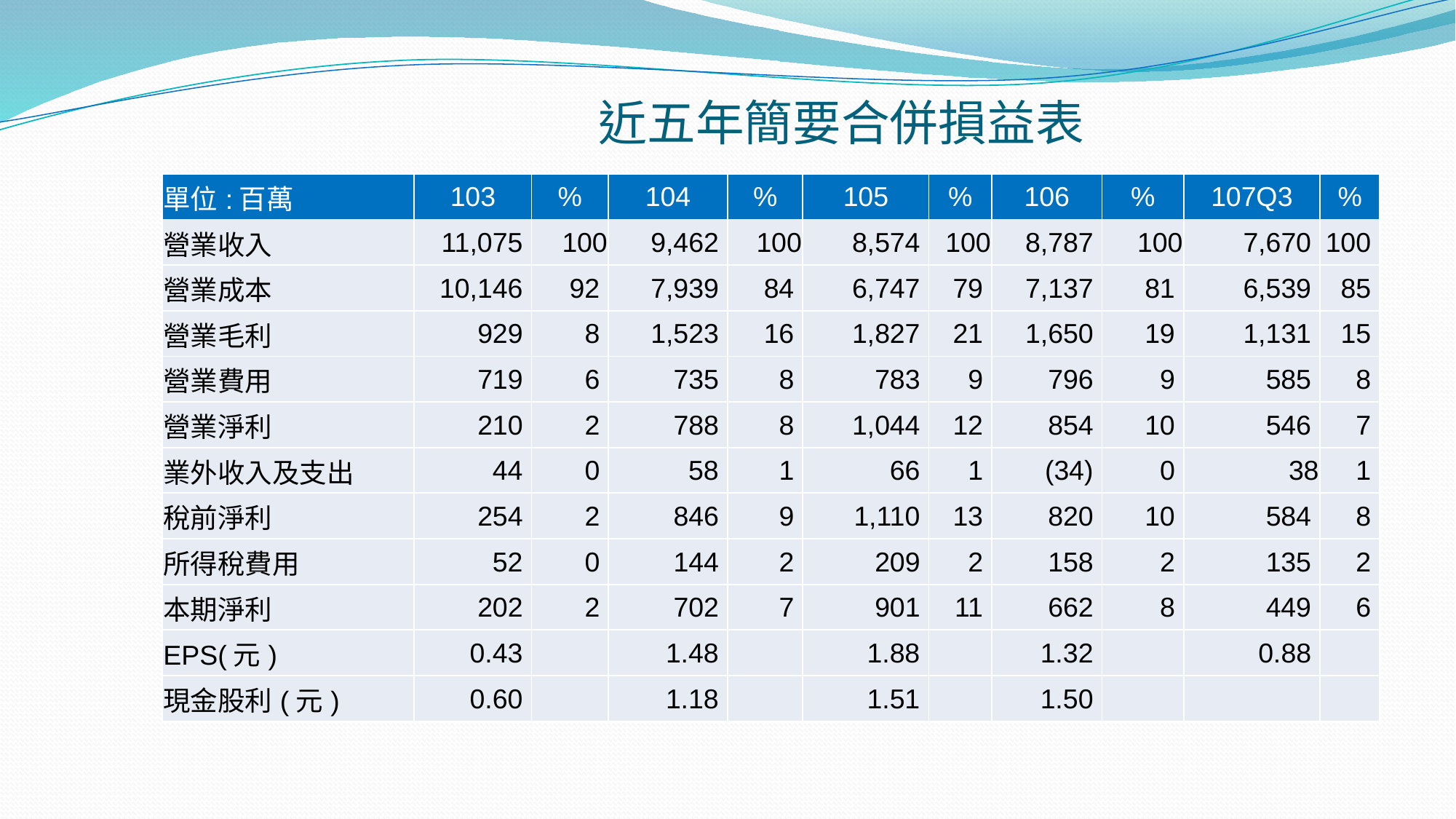

# 近五年簡要合併損益表
| 單位:百萬 | 103 | % | 104 | % | 105 | % | 106 | % | 107Q3 | % |
| --- | --- | --- | --- | --- | --- | --- | --- | --- | --- | --- |
| 營業收入 | 11,075 | 100 | 9,462 | 100 | 8,574 | 100 | 8,787 | 100 | 7,670 | 100 |
| 營業成本 | 10,146 | 92 | 7,939 | 84 | 6,747 | 79 | 7,137 | 81 | 6,539 | 85 |
| 營業毛利 | 929 | 8 | 1,523 | 16 | 1,827 | 21 | 1,650 | 19 | 1,131 | 15 |
| 營業費用 | 719 | 6 | 735 | 8 | 783 | 9 | 796 | 9 | 585 | 8 |
| 營業淨利 | 210 | 2 | 788 | 8 | 1,044 | 12 | 854 | 10 | 546 | 7 |
| 業外收入及支出 | 44 | 0 | 58 | 1 | 66 | 1 | (34) | 0 | 38 | 1 |
| 稅前淨利 | 254 | 2 | 846 | 9 | 1,110 | 13 | 820 | 10 | 584 | 8 |
| 所得稅費用 | 52 | 0 | 144 | 2 | 209 | 2 | 158 | 2 | 135 | 2 |
| 本期淨利 | 202 | 2 | 702 | 7 | 901 | 11 | 662 | 8 | 449 | 6 |
| EPS(元) | 0.43 |  | 1.48 |  | 1.88 |  | 1.32 |  | 0.88 |  |
| 現金股利(元) | 0.60 |  | 1.18 |  | 1.51 |  | 1.50 |  |  |  |